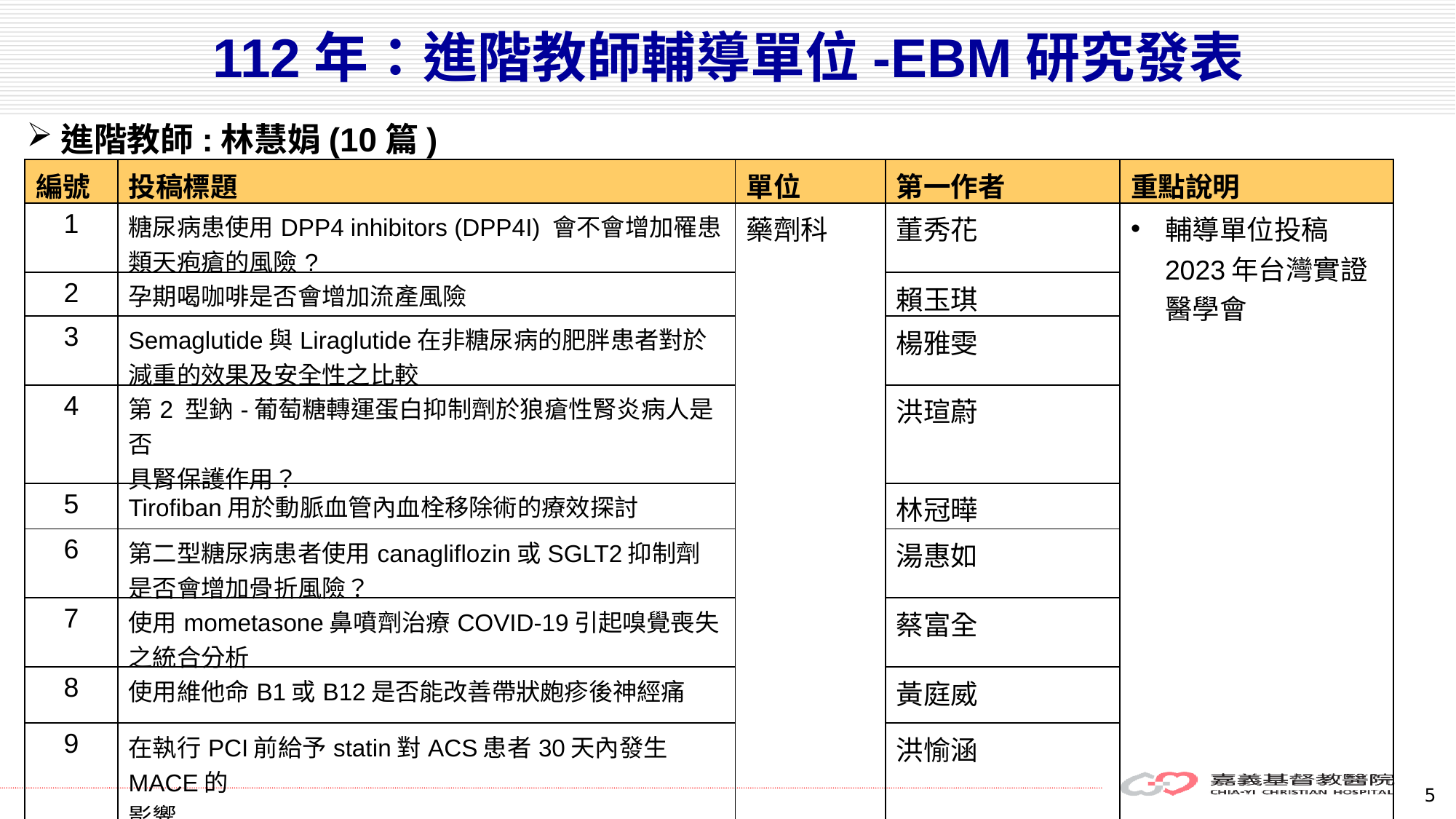

112年：進階教師輔導單位-EBM研究發表
進階教師:林慧娟(10篇)
| 編號 | 投稿標題 | 單位 | 第一作者 | 重點說明 |
| --- | --- | --- | --- | --- |
| 1 | 糖尿病患使用DPP4 inhibitors (DPP4I) 會不會增加罹患類天疱瘡的風險? | 藥劑科 | 董秀花 | 輔導單位投稿2023年台灣實證醫學會 |
| 2 | 孕期喝咖啡是否會增加流產風險 |  | 賴玉琪 |  |
| 3 | Semaglutide與Liraglutide在非糖尿病的肥胖患者對於減重的效果及安全性之比較 |  | 楊雅雯 |  |
| 4 | 第2 型鈉-葡萄糖轉運蛋白抑制劑於狼瘡性腎炎病人是否 具腎保護作用？ |  | 洪瑄蔚 |  |
| 5 | Tirofiban用於動脈血管內血栓移除術的療效探討 |  | 林冠曄 |  |
| 6 | 第二型糖尿病患者使用canagliflozin或SGLT2抑制劑是否會增加骨折風險？ |  | 湯惠如 |  |
| 7 | 使用mometasone鼻噴劑治療COVID-19引起嗅覺喪失之統合分析 |  | 蔡富全 |  |
| 8 | 使用維他命B1或B12是否能改善帶狀皰疹後神經痛 |  | 黃庭威 |  |
| 9 | 在執行PCI前給予statin對ACS患者30天內發生MACE的 影響 |  | 洪愉涵 |  |
| 10 | 補充益生菌是否可幫助幽門螺旋桿菌的根除率? |  | 黃薏安 |  |
5